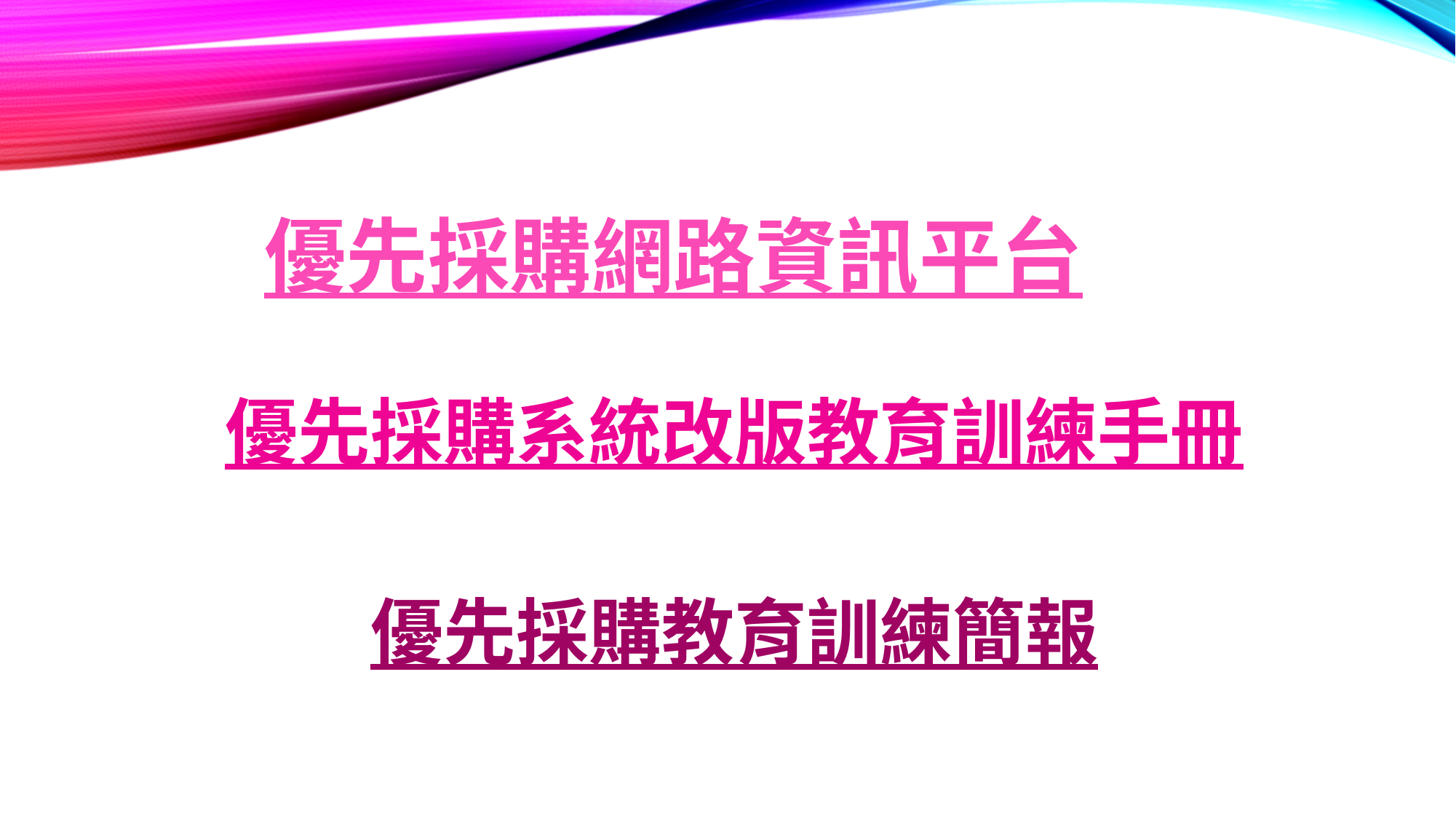

優先採購網路資訊平台
優先採購系統改版教育訓練手冊
優先採購教育訓練簡報